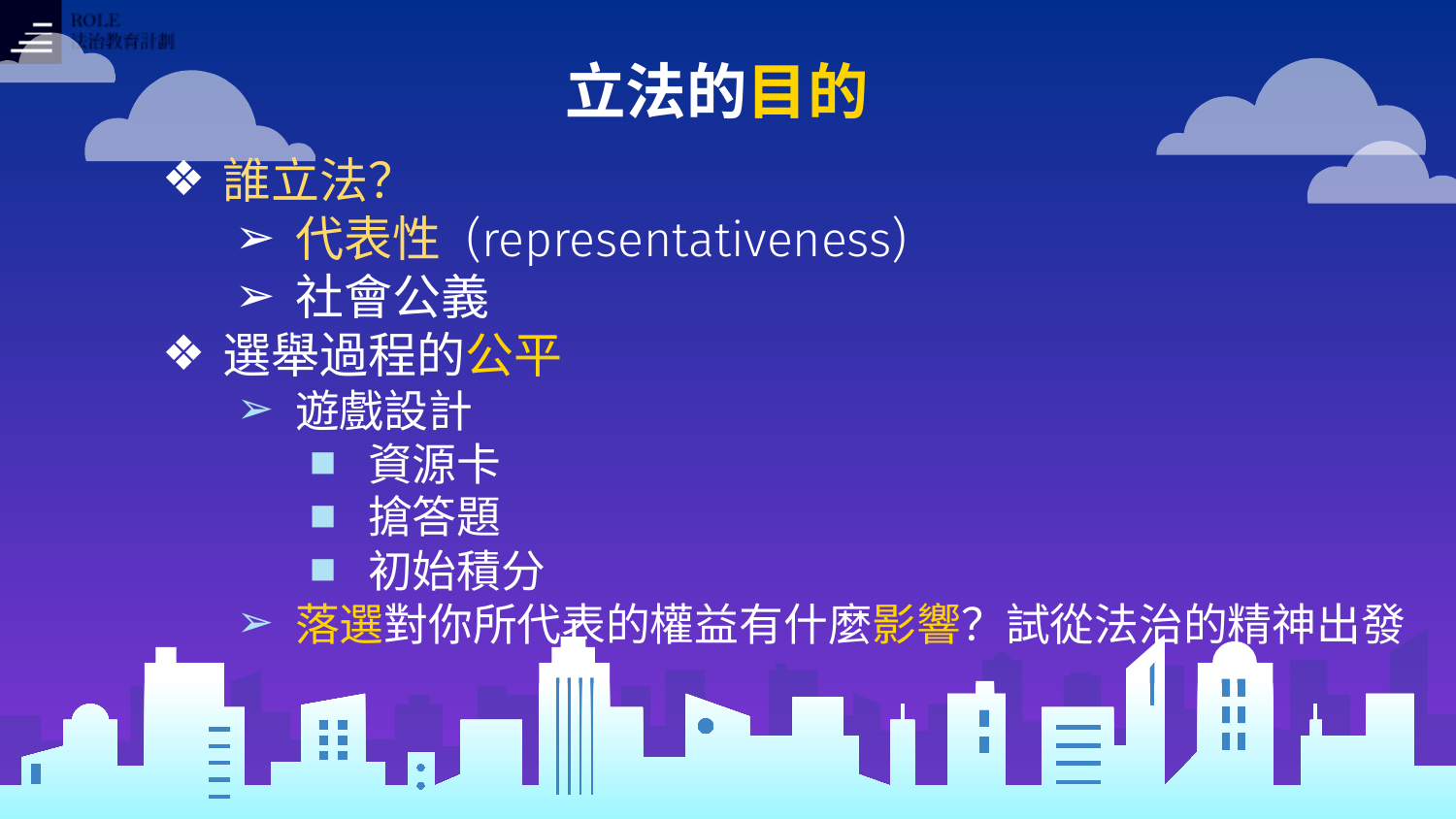

# 立法的目的
誰立法？
代表性 (representativeness)
社會公義
選舉過程的公平
遊戲設計
資源卡
搶答題
初始積分
落選對你所代表的權益有什麼影響？試從法治的精神出發